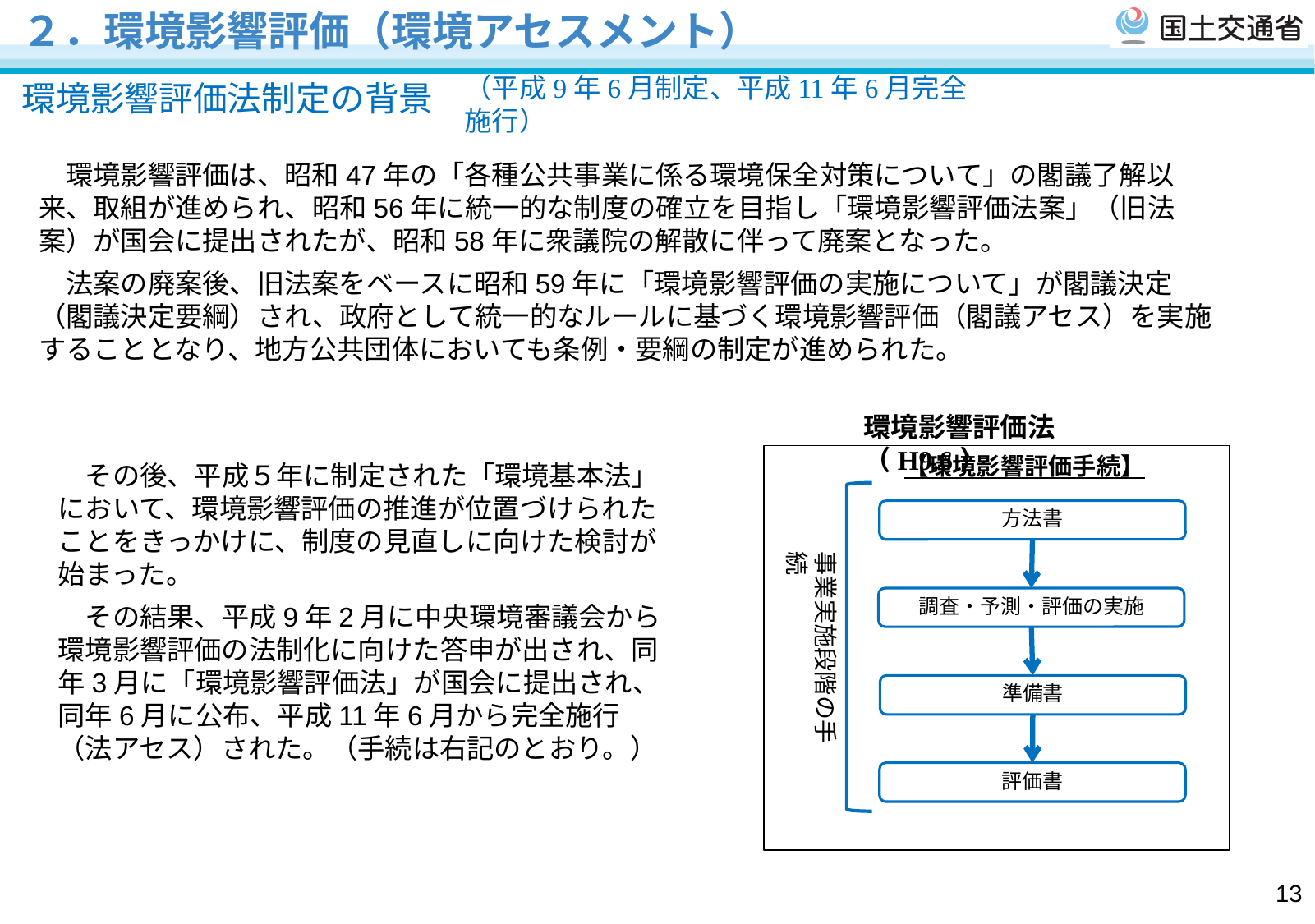

２．環境影響評価（環境アセスメント）
環境影響評価法制定の背景
（平成9年6月制定、平成11年6月完全施行）
　環境影響評価は、昭和47年の「各種公共事業に係る環境保全対策について」の閣議了解以来、取組が進められ、昭和56年に統一的な制度の確立を目指し「環境影響評価法案」（旧法案）が国会に提出されたが、昭和58年に衆議院の解散に伴って廃案となった。
　法案の廃案後、旧法案をベースに昭和59年に「環境影響評価の実施について」が閣議決定（閣議決定要綱）され、政府として統一的なルールに基づく環境影響評価（閣議アセス）を実施することとなり、地方公共団体においても条例・要綱の制定が進められた。
環境影響評価法（H9.6）
【環境影響評価手続】

方法書
事業実施段階の手続
調査・予測・評価の実施
準備書
評価書
　その後、平成５年に制定された「環境基本法」において、環境影響評価の推進が位置づけられたことをきっかけに、制度の見直しに向けた検討が始まった。
　その結果、平成9年2月に中央環境審議会から環境影響評価の法制化に向けた答申が出され、同年3月に「環境影響評価法」が国会に提出され、同年6月に公布、平成11年6月から完全施行（法アセス）された。（手続は右記のとおり。）
13